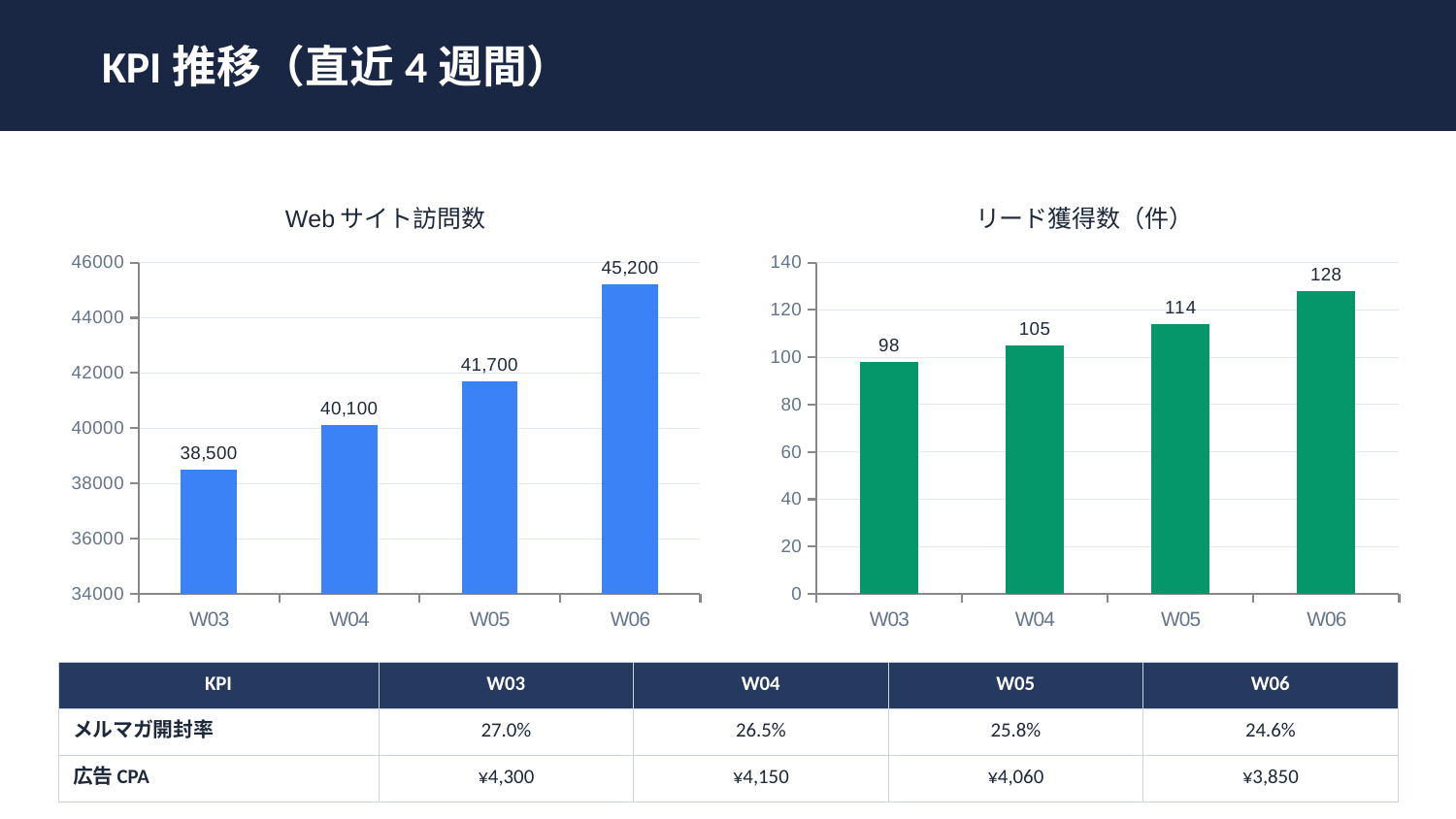

KPI推移（直近4週間）

### Chart: Webサイト訪問数

| Category | Webサイト訪問数 |
|---|---|
| W03 | 38500.0 |
| W04 | 40100.0 |
| W05 | 41700.0 |
| W06 | 45200.0 |

### Chart: リード獲得数（件）

| Category | リード獲得数 |
|---|---|
| W03 | 98.0 |
| W04 | 105.0 |
| W05 | 114.0 |
| W06 | 128.0 |
| KPI | W03 | W04 | W05 | W06 |
| --- | --- | --- | --- | --- |
| メルマガ開封率 | 27.0% | 26.5% | 25.8% | 24.6% |
| 広告CPA | ¥4,300 | ¥4,150 | ¥4,060 | ¥3,850 |